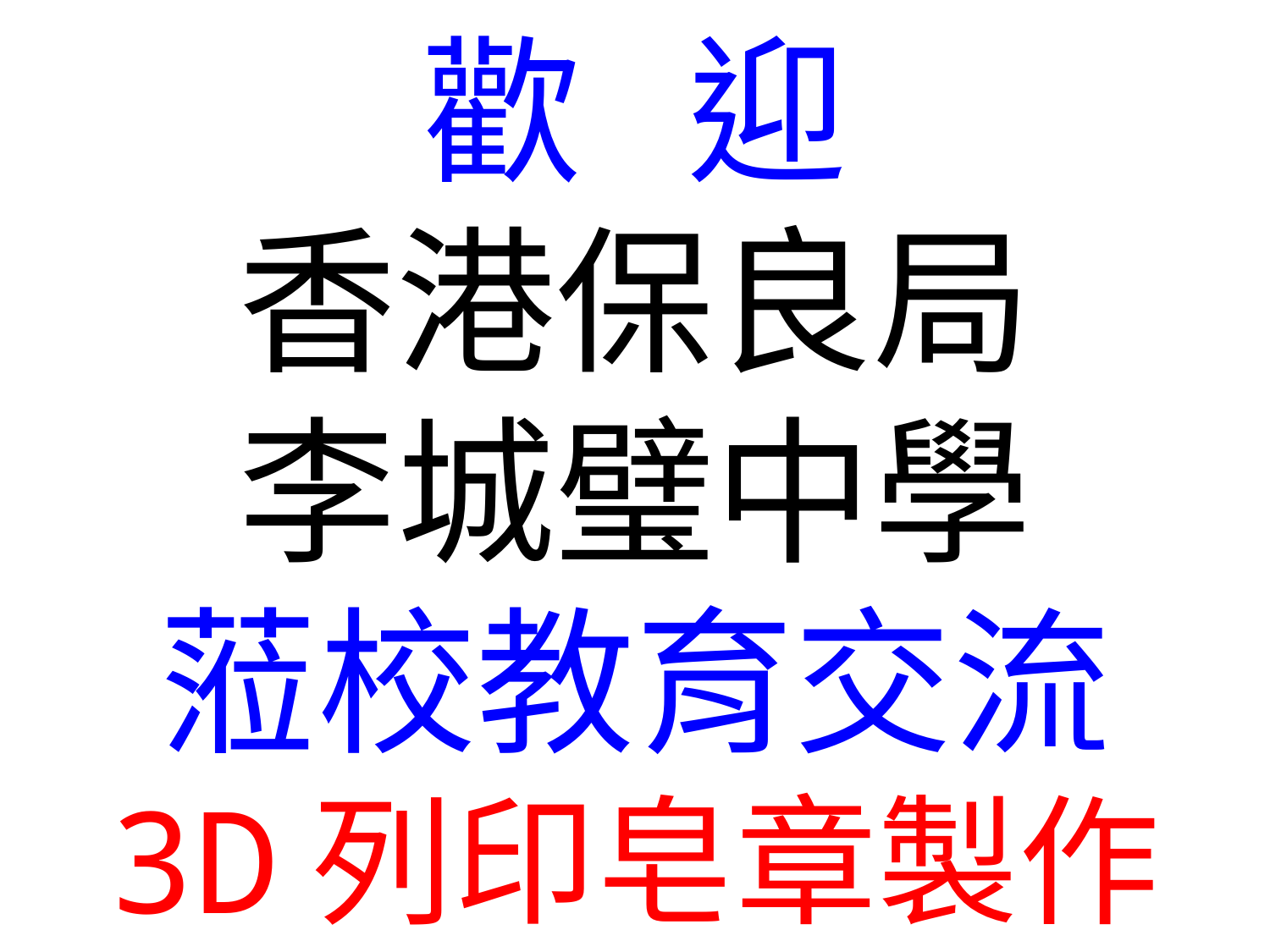

# 歡   迎 香港保良局 李城璧中學 蒞校教育交流 3D列印皂章製作